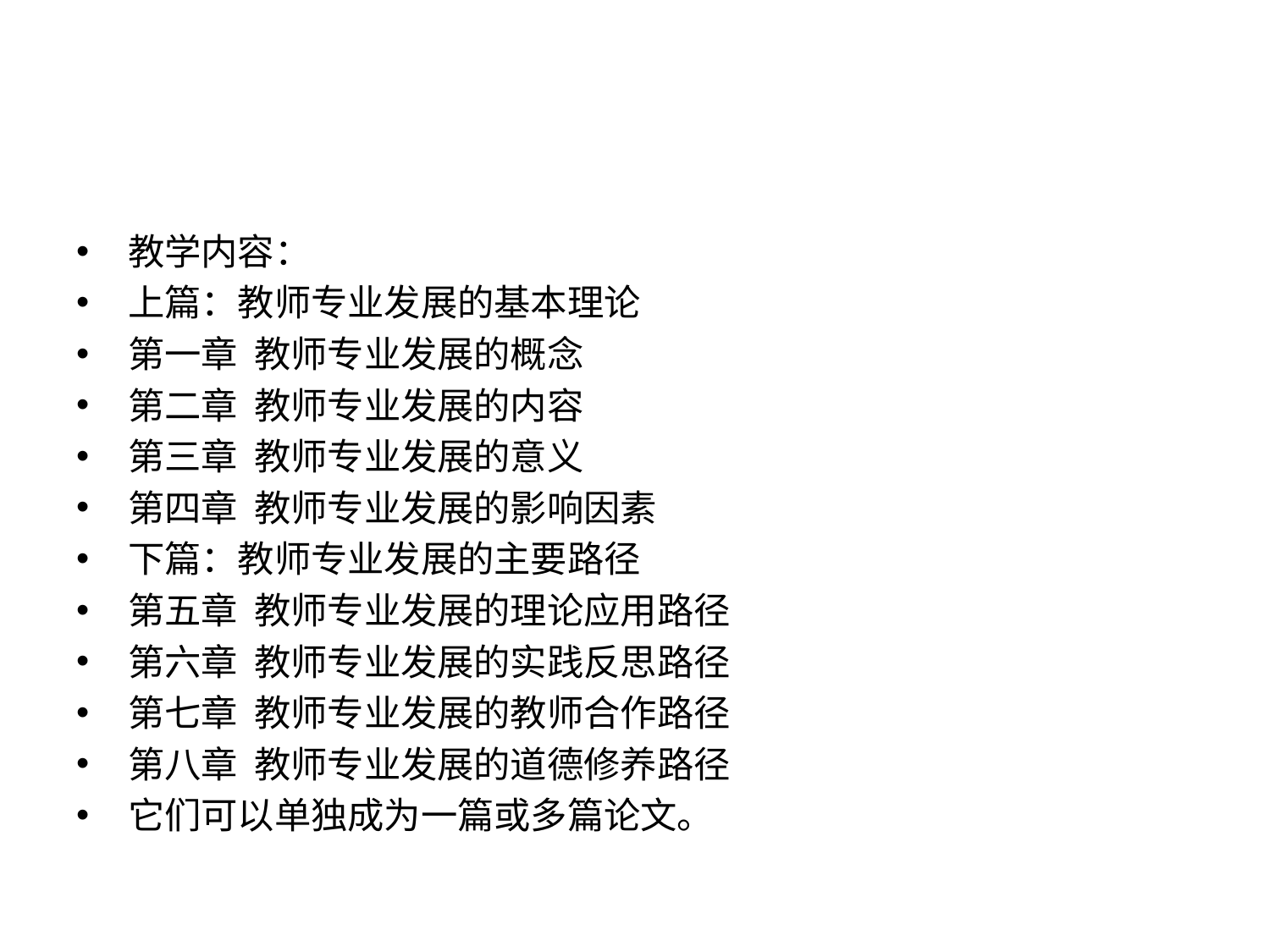

#
教学内容：
上篇：教师专业发展的基本理论
第一章  教师专业发展的概念
第二章  教师专业发展的内容
第三章  教师专业发展的意义
第四章  教师专业发展的影响因素
下篇：教师专业发展的主要路径
第五章  教师专业发展的理论应用路径
第六章  教师专业发展的实践反思路径
第七章  教师专业发展的教师合作路径
第八章  教师专业发展的道德修养路径
它们可以单独成为一篇或多篇论文。